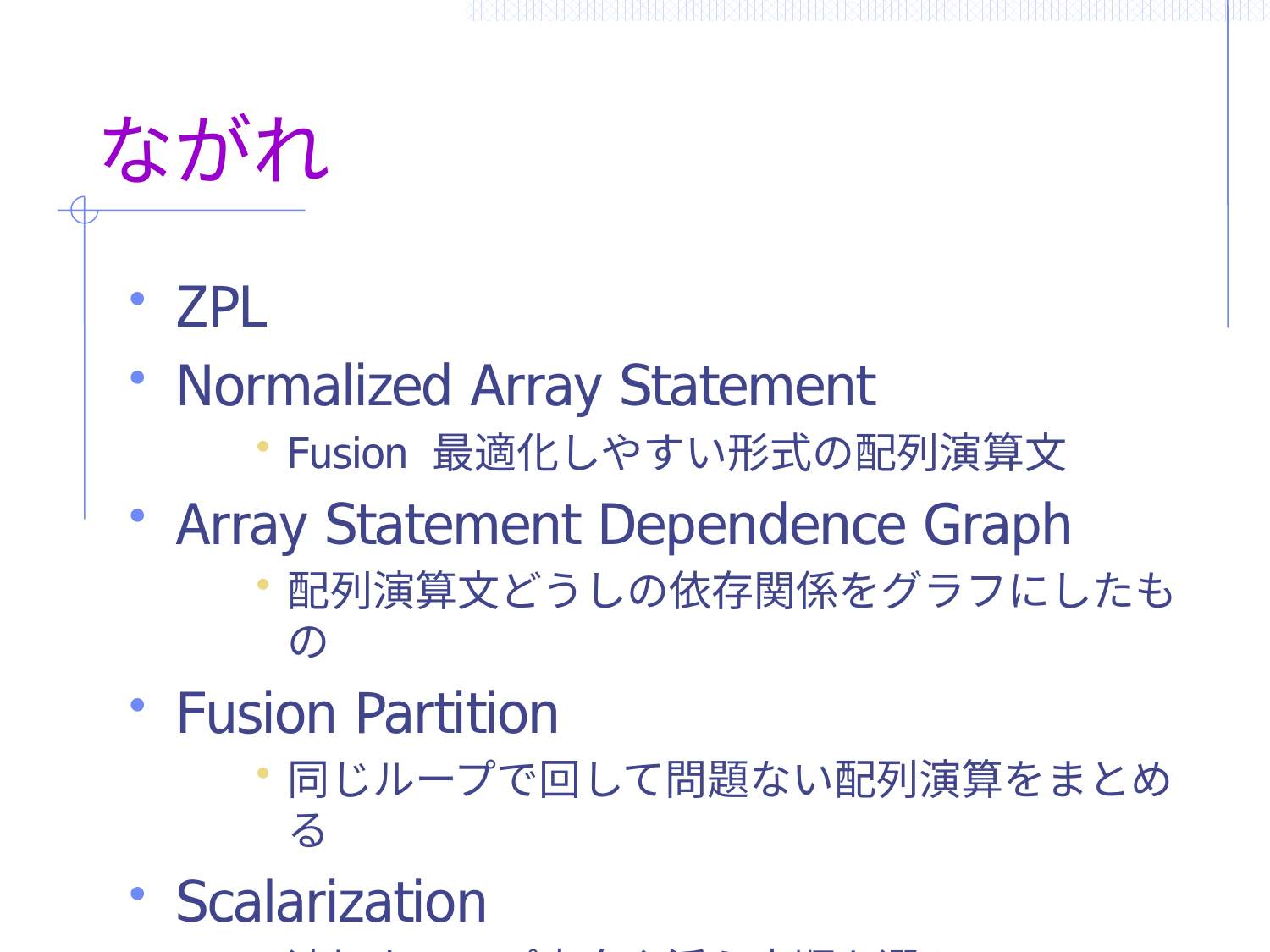

# ながれ
ZPL
Normalized Array Statement
Fusion 最適化しやすい形式の配列演算文
Array Statement Dependence Graph
配列演算文どうしの依存関係をグラフにしたもの
Fusion Partition
同じループで回して問題ない配列演算をまとめる
Scalarization
適切なループ方向や添え字順を選ぶ